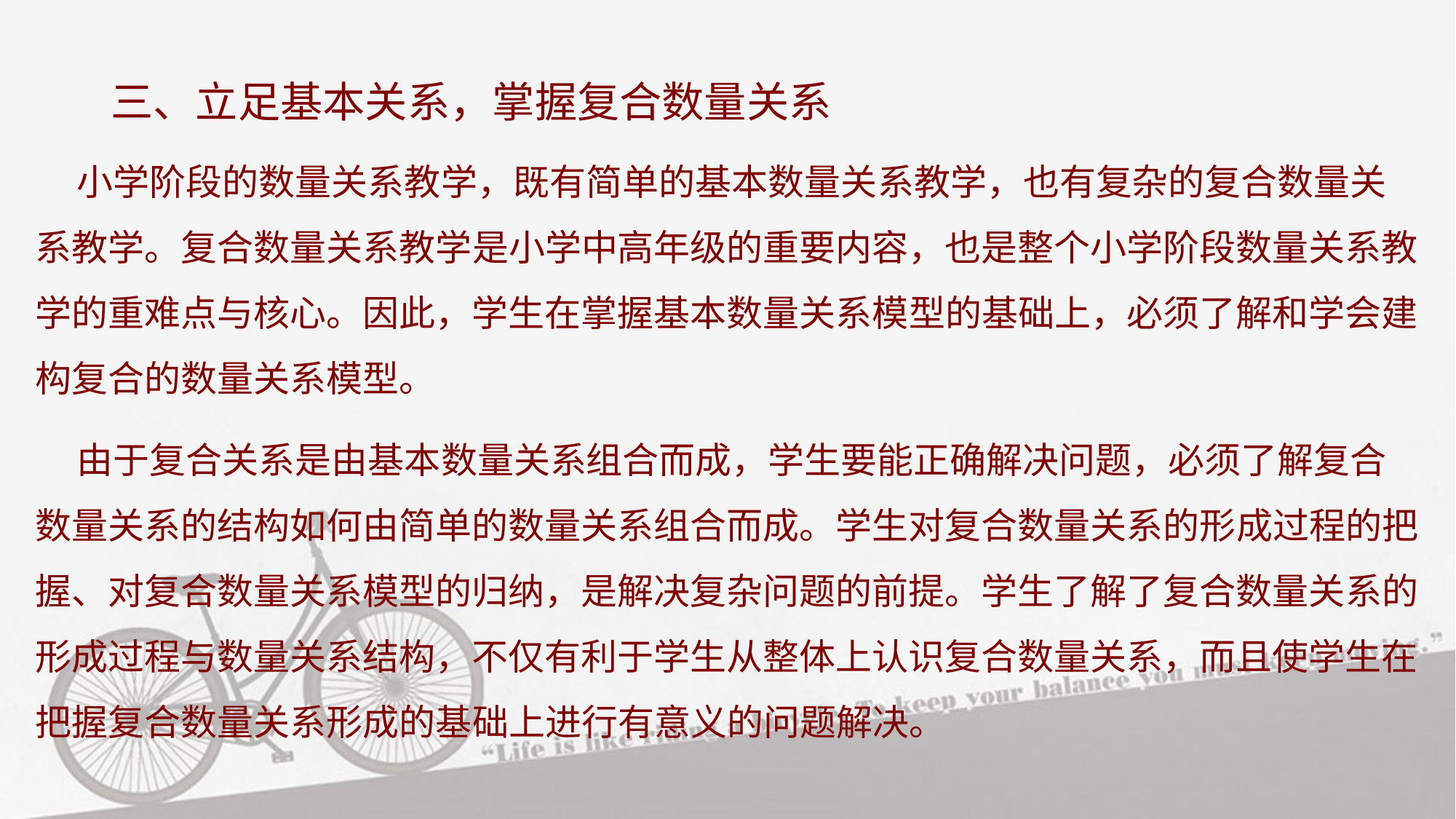

# 三、立足基本关系，掌握复合数量关系
    小学阶段的数量关系教学，既有简单的基本数量关系教学，也有复杂的复合数量关系教学。复合数量关系教学是小学中高年级的重要内容，也是整个小学阶段数量关系教学的重难点与核心。因此，学生在掌握基本数量关系模型的基础上，必须了解和学会建构复合的数量关系模型。
    由于复合关系是由基本数量关系组合而成，学生要能正确解决问题，必须了解复合数量关系的结构如何由简单的数量关系组合而成。学生对复合数量关系的形成过程的把握、对复合数量关系模型的归纳，是解决复杂问题的前提。学生了解了复合数量关系的形成过程与数量关系结构，不仅有利于学生从整体上认识复合数量关系，而且使学生在把握复合数量关系形成的基础上进行有意义的问题解决。